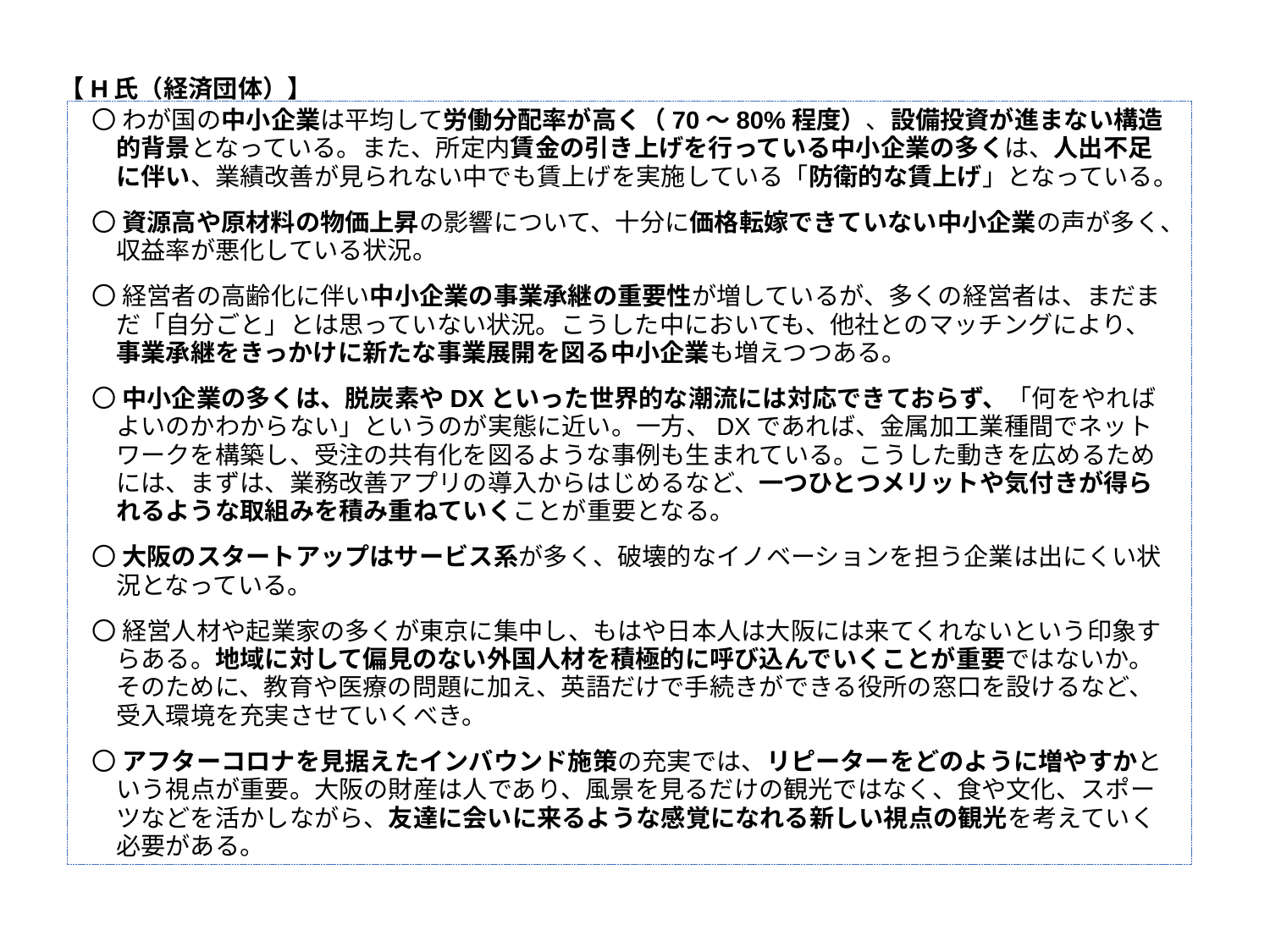

【H氏（経済団体）】
〇 わが国の中小企業は平均して労働分配率が高く（70～80%程度）、設備投資が進まない構造的背景となっている。また、所定内賃金の引き上げを行っている中小企業の多くは、人出不足に伴い、業績改善が見られない中でも賃上げを実施している「防衛的な賃上げ」となっている。
〇 資源高や原材料の物価上昇の影響について、十分に価格転嫁できていない中小企業の声が多く、収益率が悪化している状況。
〇 経営者の高齢化に伴い中小企業の事業承継の重要性が増しているが、多くの経営者は、まだまだ「自分ごと」とは思っていない状況。こうした中においても、他社とのマッチングにより、事業承継をきっかけに新たな事業展開を図る中小企業も増えつつある。
〇 中小企業の多くは、脱炭素やDXといった世界的な潮流には対応できておらず、「何をやればよいのかわからない」というのが実態に近い。一方、DXであれば、金属加工業種間でネットワークを構築し、受注の共有化を図るような事例も生まれている。こうした動きを広めるためには、まずは、業務改善アプリの導入からはじめるなど、一つひとつメリットや気付きが得られるような取組みを積み重ねていくことが重要となる。
〇 大阪のスタートアップはサービス系が多く、破壊的なイノベーションを担う企業は出にくい状況となっている。
〇 経営人材や起業家の多くが東京に集中し、もはや日本人は大阪には来てくれないという印象すらある。地域に対して偏見のない外国人材を積極的に呼び込んでいくことが重要ではないか。そのために、教育や医療の問題に加え、英語だけで手続きができる役所の窓口を設けるなど、受入環境を充実させていくべき。
〇 アフターコロナを見据えたインバウンド施策の充実では、リピーターをどのように増やすかという視点が重要。大阪の財産は人であり、風景を見るだけの観光ではなく、食や文化、スポーツなどを活かしながら、友達に会いに来るような感覚になれる新しい視点の観光を考えていく必要がある。